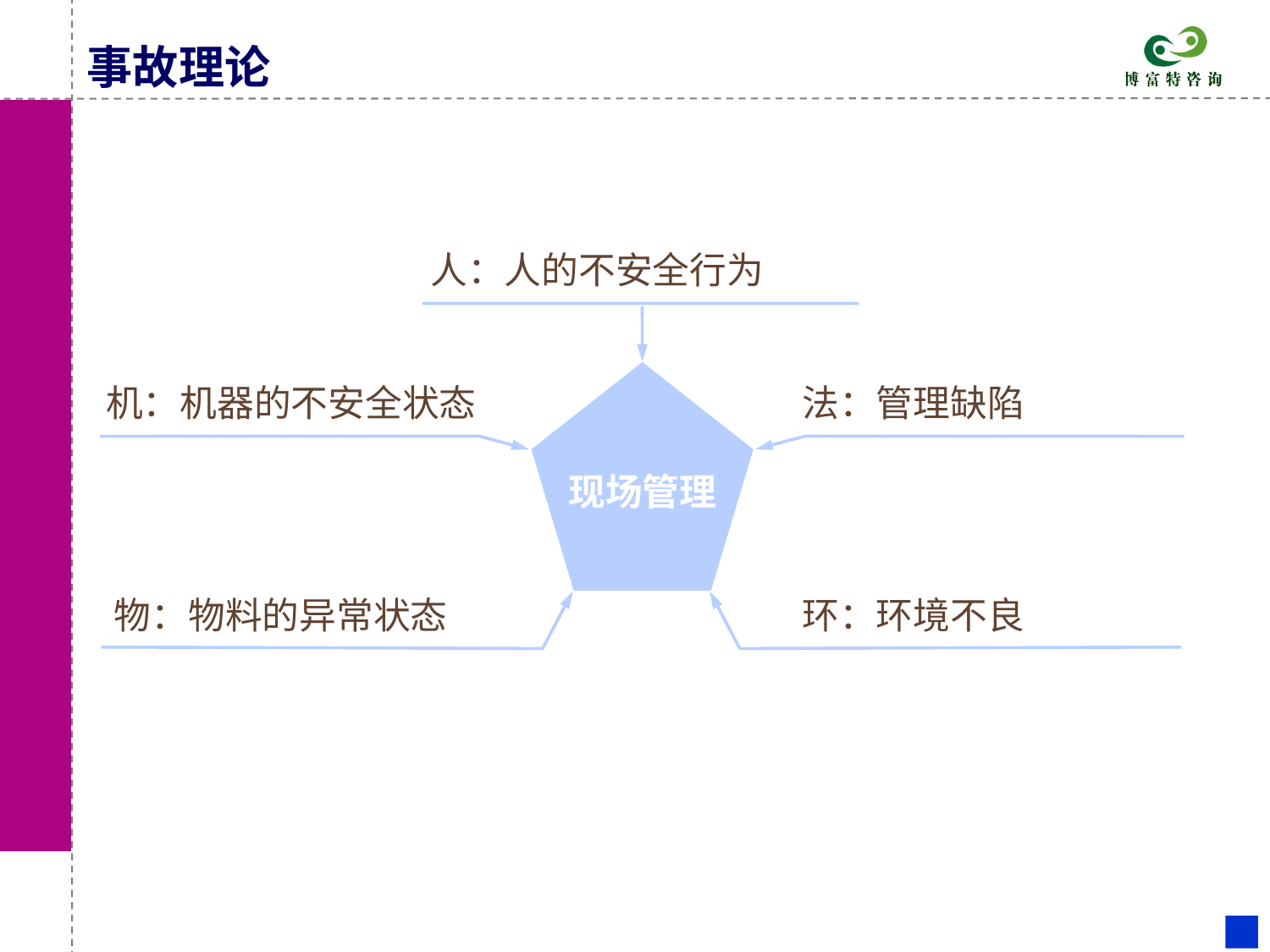

# 事故理论
人：人的不安全行为

机：机器的不安全状态
法：管理缺陷

现场管理

物：物料的异常状态
环：环境不良
5